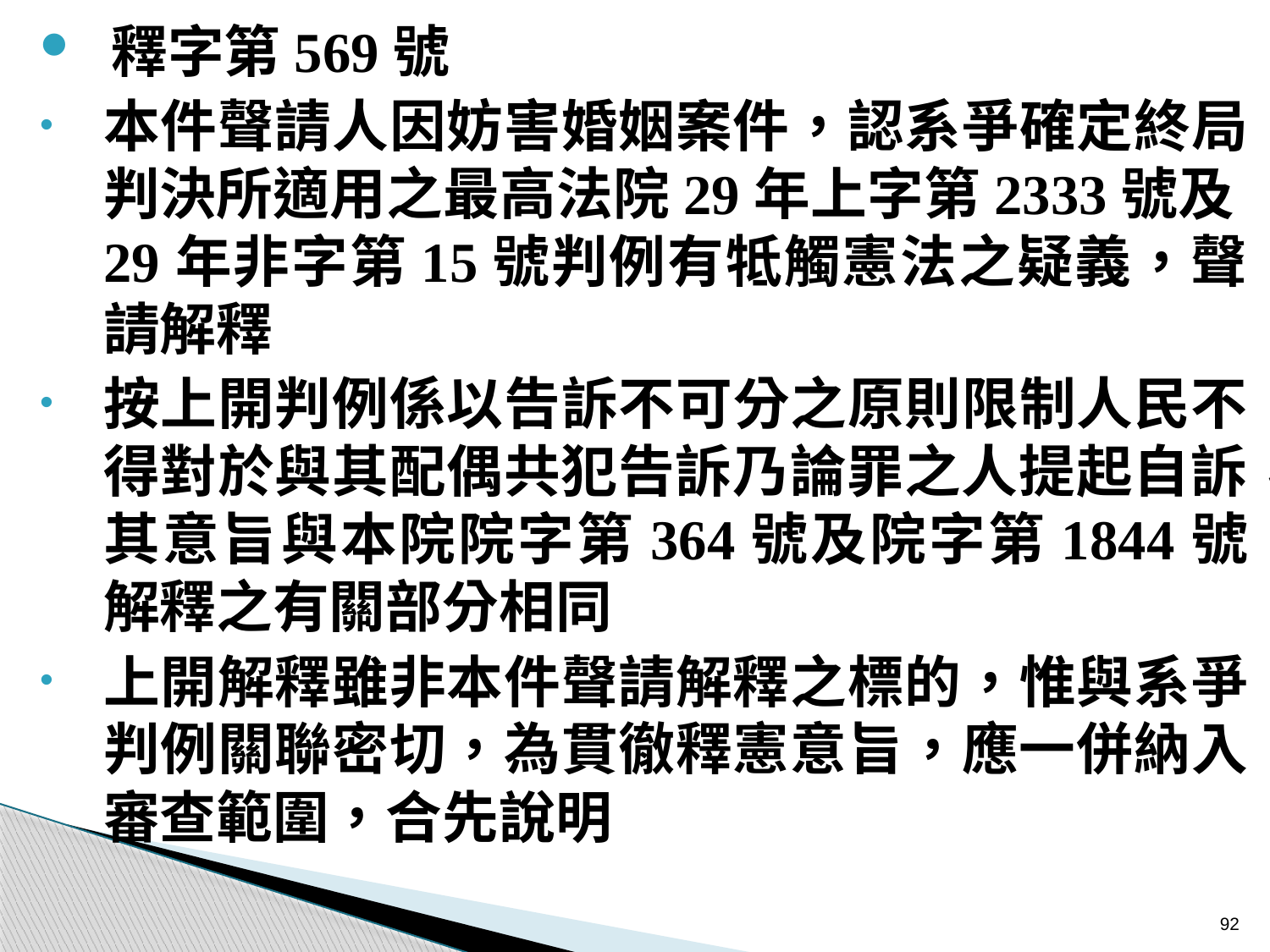

釋字第569號
本件聲請人因妨害婚姻案件，認系爭確定終局判決所適用之最高法院29年上字第2333號及29年非字第15號判例有牴觸憲法之疑義，聲請解釋
按上開判例係以告訴不可分之原則限制人民不得對於與其配偶共犯告訴乃論罪之人提起自訴，其意旨與本院院字第364號及院字第1844號解釋之有關部分相同
上開解釋雖非本件聲請解釋之標的，惟與系爭判例關聯密切，為貫徹釋憲意旨，應一併納入審查範圍，合先說明

92